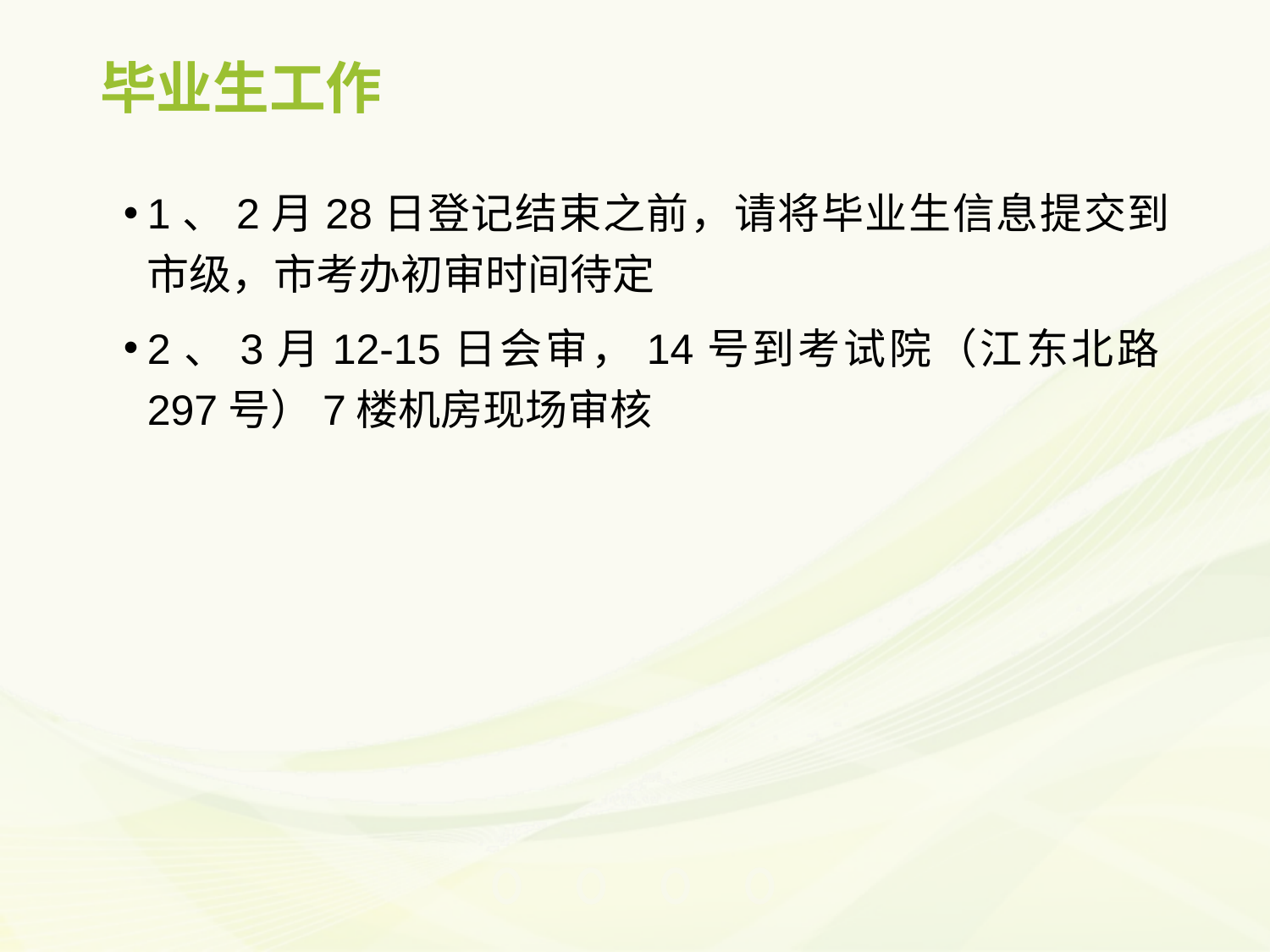

# 毕业生工作
1、2月28日登记结束之前，请将毕业生信息提交到市级，市考办初审时间待定
2、3月12-15日会审，14号到考试院（江东北路297号）7楼机房现场审核